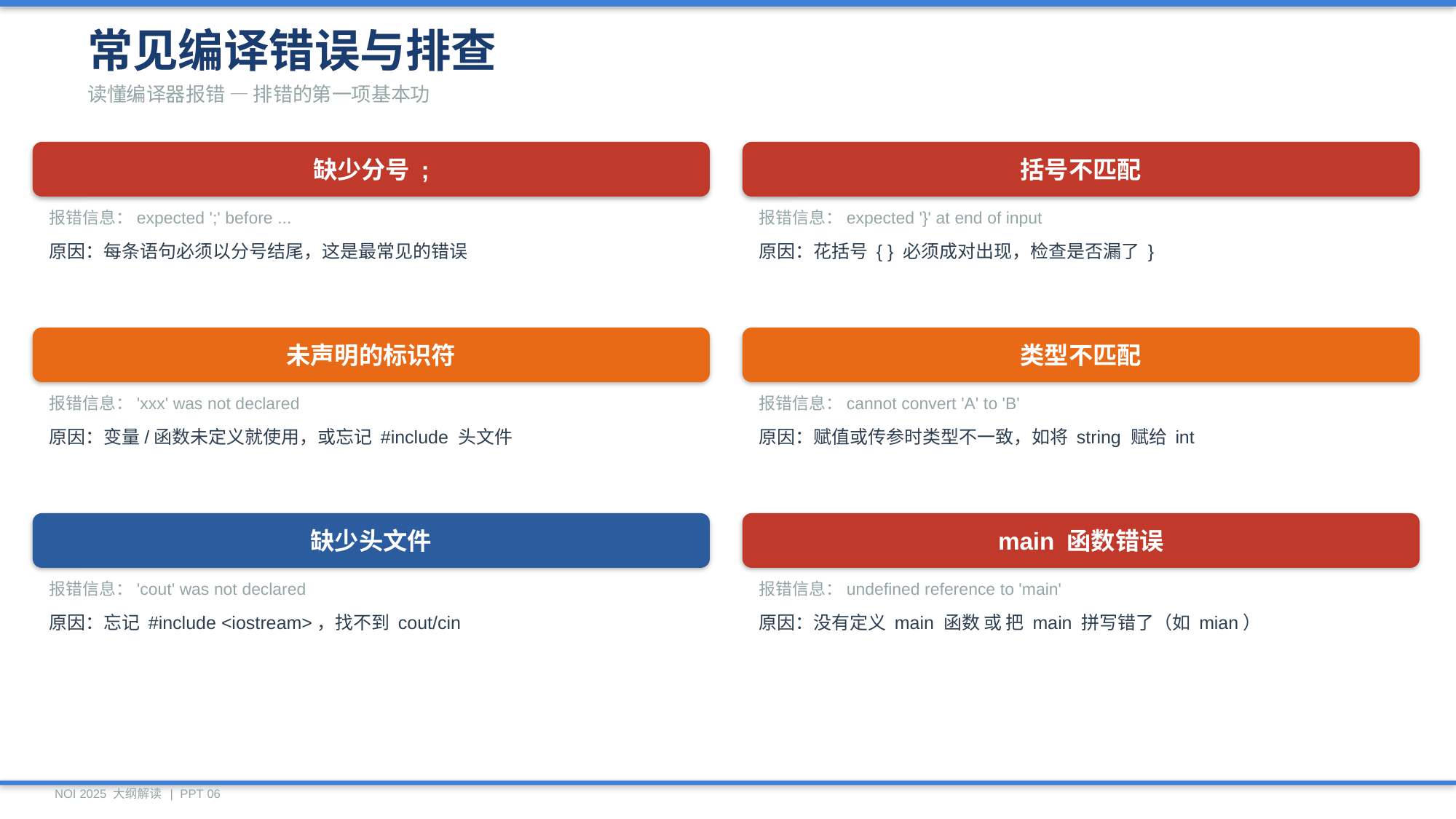

常见编译错误与排查
读懂编译器报错 — 排错的第一项基本功
缺少分号 ;
括号不匹配
报错信息：expected ';' before ...
报错信息：expected '}' at end of input
原因：每条语句必须以分号结尾，这是最常见的错误
原因：花括号 { } 必须成对出现，检查是否漏了 }
未声明的标识符
类型不匹配
报错信息：'xxx' was not declared
报错信息：cannot convert 'A' to 'B'
原因：变量/函数未定义就使用，或忘记 #include 头文件
原因：赋值或传参时类型不一致，如将 string 赋给 int
缺少头文件
main 函数错误
报错信息：'cout' was not declared
报错信息：undefined reference to 'main'
原因：忘记 #include <iostream>，找不到 cout/cin
原因：没有定义 main 函数 或 把 main 拼写错了（如 mian）

NOI 2025 大纲解读  |  PPT 06